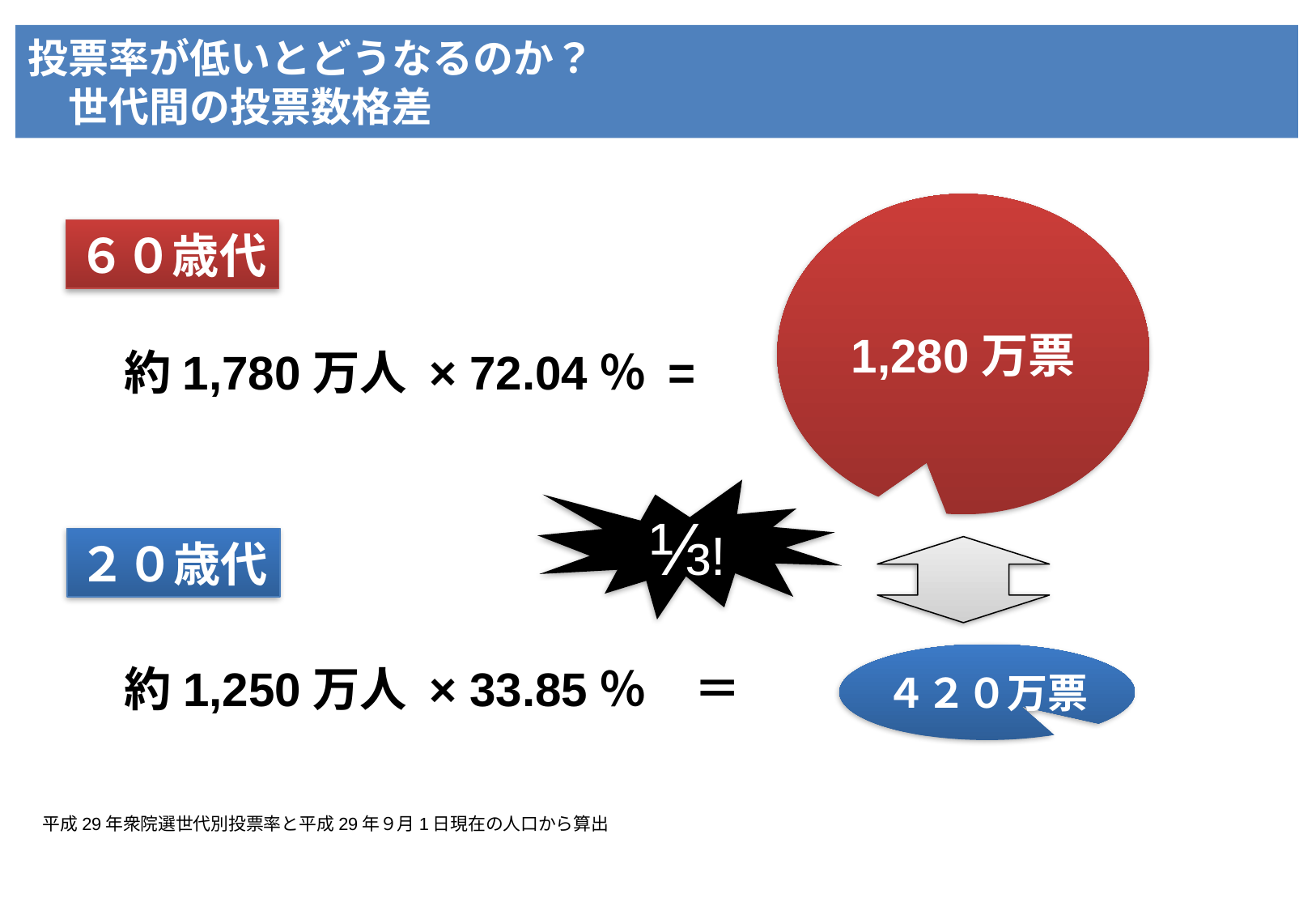

# 投票率が低いとどうなるのか？ 　世代間の投票数格差
1,280万票
６０歳代
約1,780万人 × 72.04％ =
⅓!
２０歳代

約1,250万人 × 33.85％　＝
４２０万票
平成29年衆院選世代別投票率と平成29年９月1日現在の人口から算出